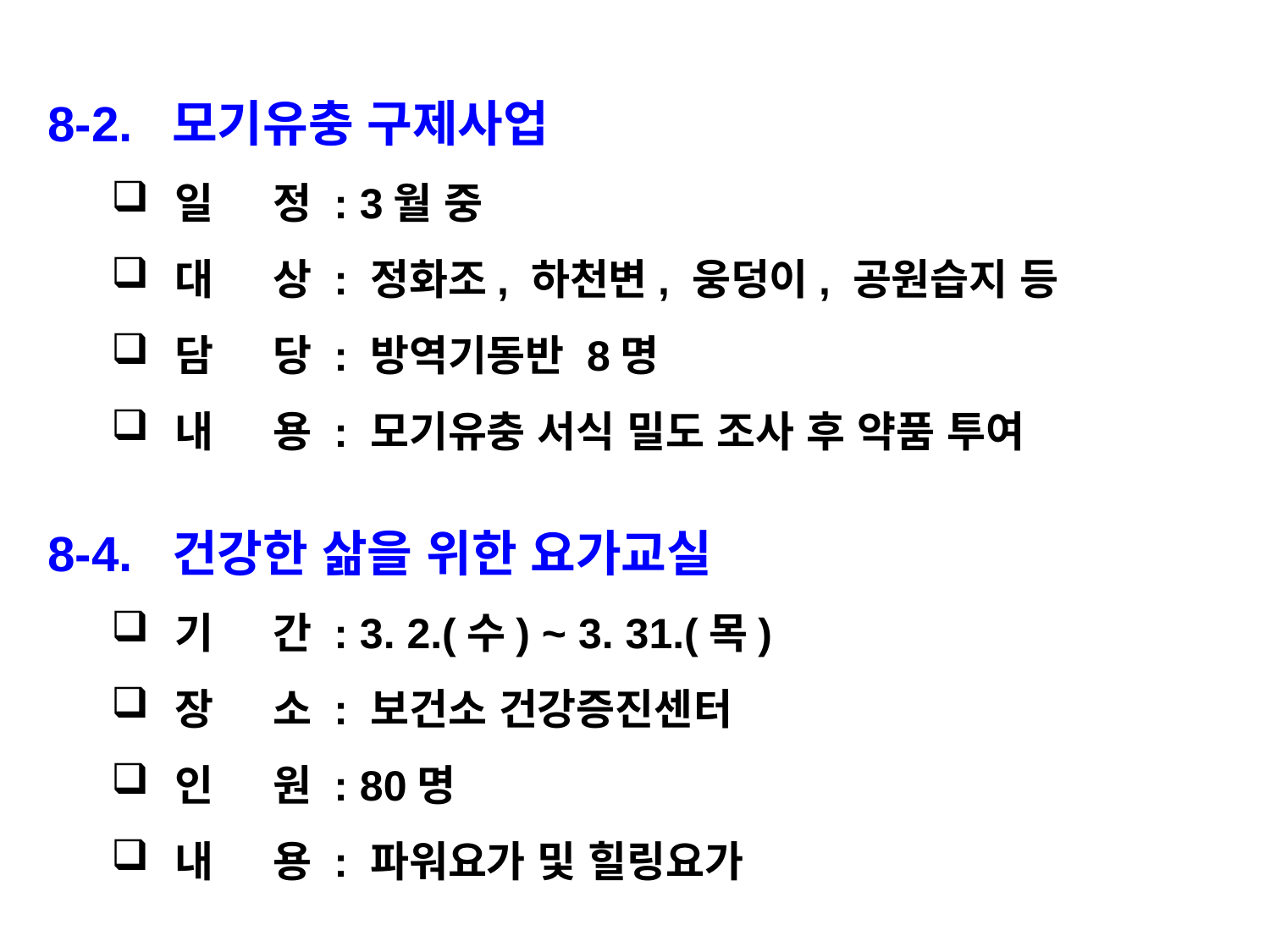

8-2.  모기유충 구제사업
일     정 : 3월 중
대     상 : 정화조, 하천변, 웅덩이, 공원습지 등
담     당 : 방역기동반 8명
내     용 : 모기유충 서식 밀도 조사 후 약품 투여
8-4.  건강한 삶을 위한 요가교실
기     간 : 3. 2.(수) ~ 3. 31.(목)
장     소 : 보건소 건강증진센터
인     원 : 80명
내     용 : 파워요가 및 힐링요가